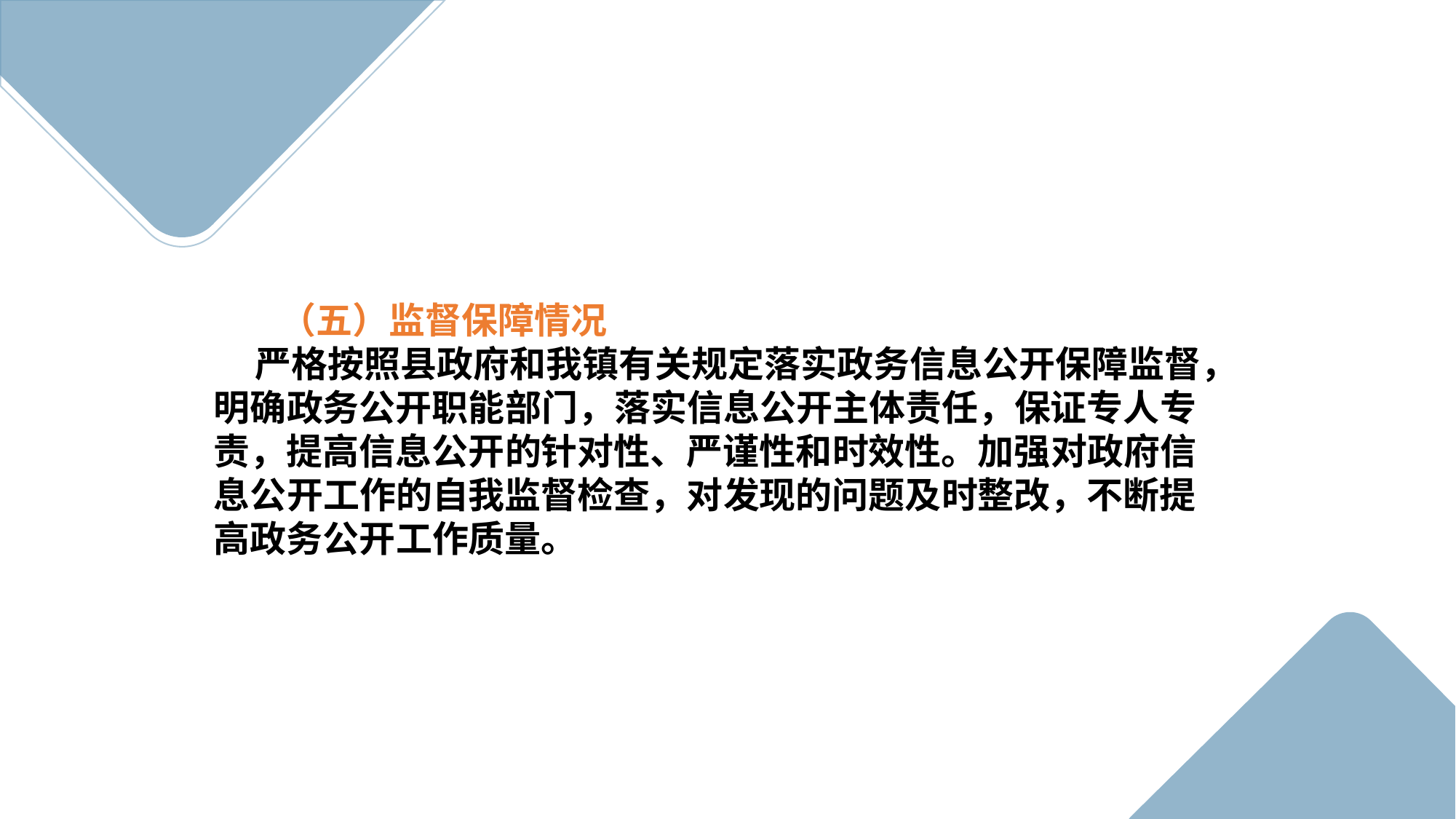

（五）监督保障情况
    严格按照县政府和我镇有关规定落实政务信息公开保障监督，明确政务公开职能部门，落实信息公开主体责任，保证专人专责，提高信息公开的针对性、严谨性和时效性。加强对政府信息公开工作的自我监督检查，对发现的问题及时整改，不断提高政务公开工作质量。